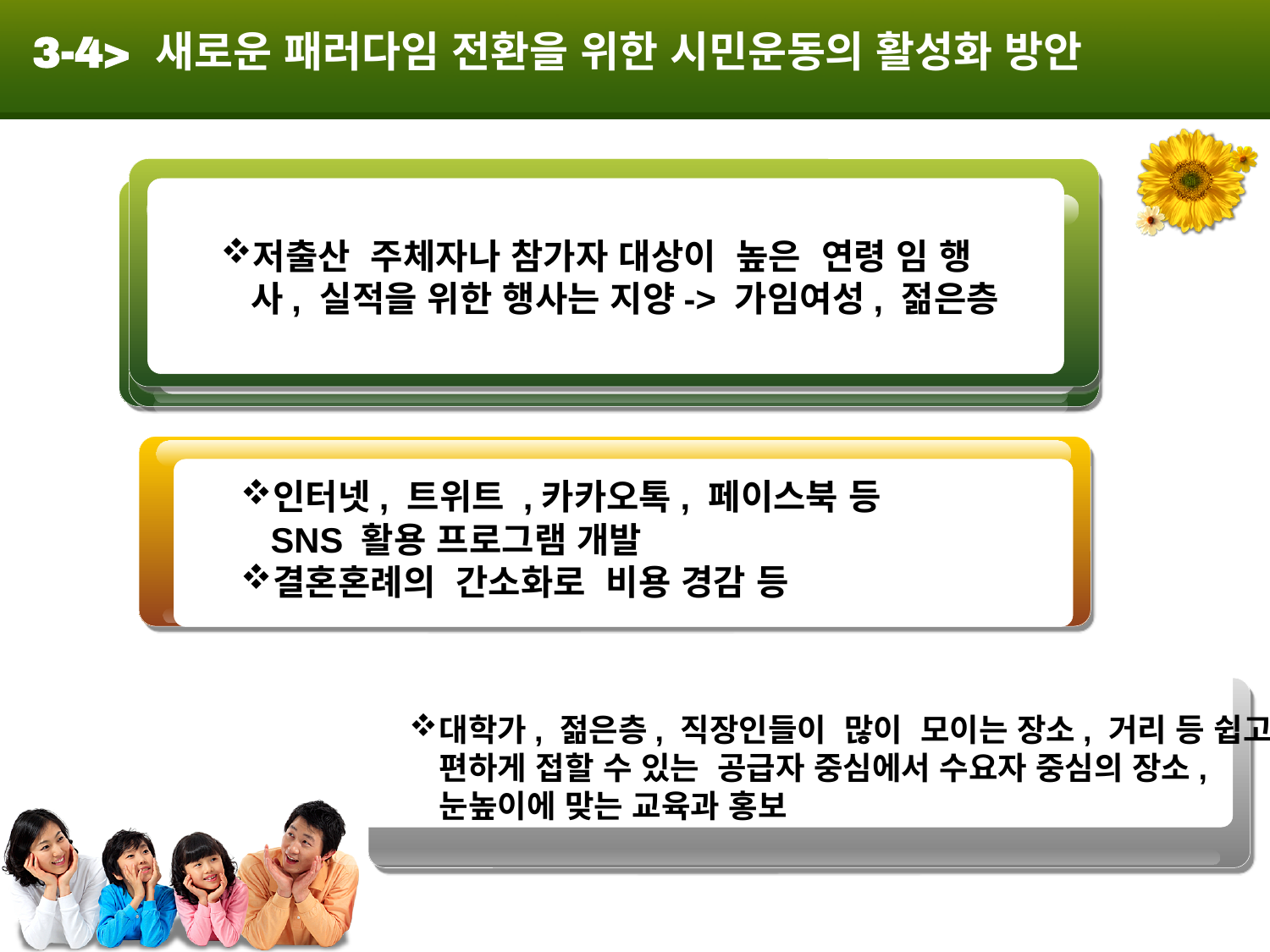

# 3-4> 새로운 패러다임 전환을 위한 시민운동의 활성화 방안

저출산  주체자나 참가자 대상이  높은  연령 임 행사, 실적을 위한 행사는 지양-> 가임여성, 젊은층

저출산  주체자나 참가자 대상이 높은  연령.행사, 실적을 위한 행사는 지양-> 가임여성, 젊은층

저출산  주체자나 참가자 대상이 높은  연령.행사, 실적을 위한 행사는 지양-> 가임여성, 젊은층

인터넷, 트위트 ,카카오톡, 페이스북 등 SNS 활용 프로그램 개발
결혼혼례의  간소화로  비용 경감 등

대학가, 젊은층, 직장인들이  많이  모이는 장소, 거리 등 쉽고 편하게 접할 수 있는  공급자 중심에서 수요자 중심의 장소, 눈높이에 맞는 교육과 홍보